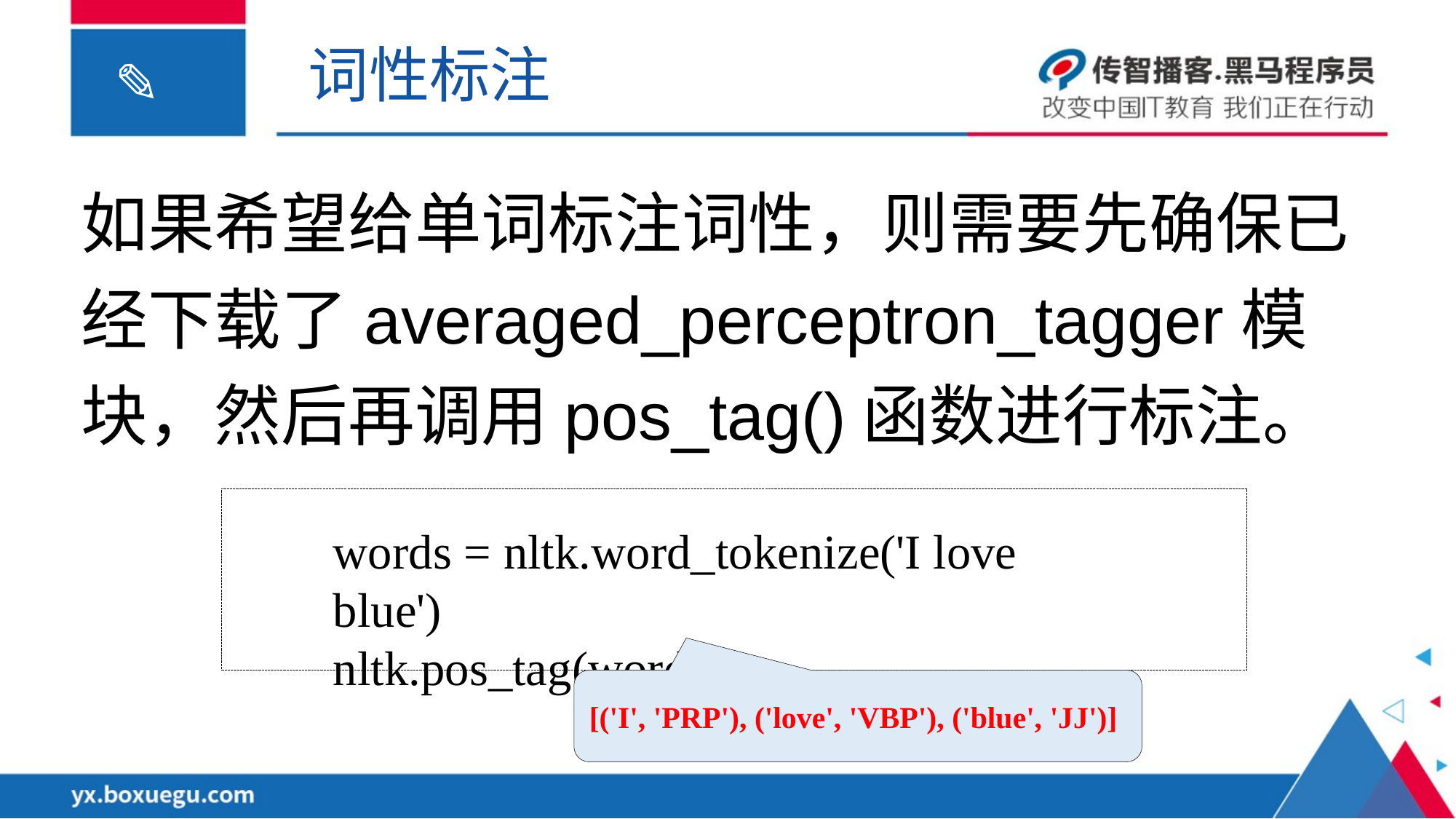

词性标注
如果希望给单词标注词性，则需要先确保已经下载了averaged_perceptron_tagger模块，然后再调用pos_tag()函数进行标注。

words = nltk.word_tokenize('I love blue')
nltk.pos_tag(words)
[('I', 'PRP'), ('love', 'VBP'), ('blue', 'JJ')]